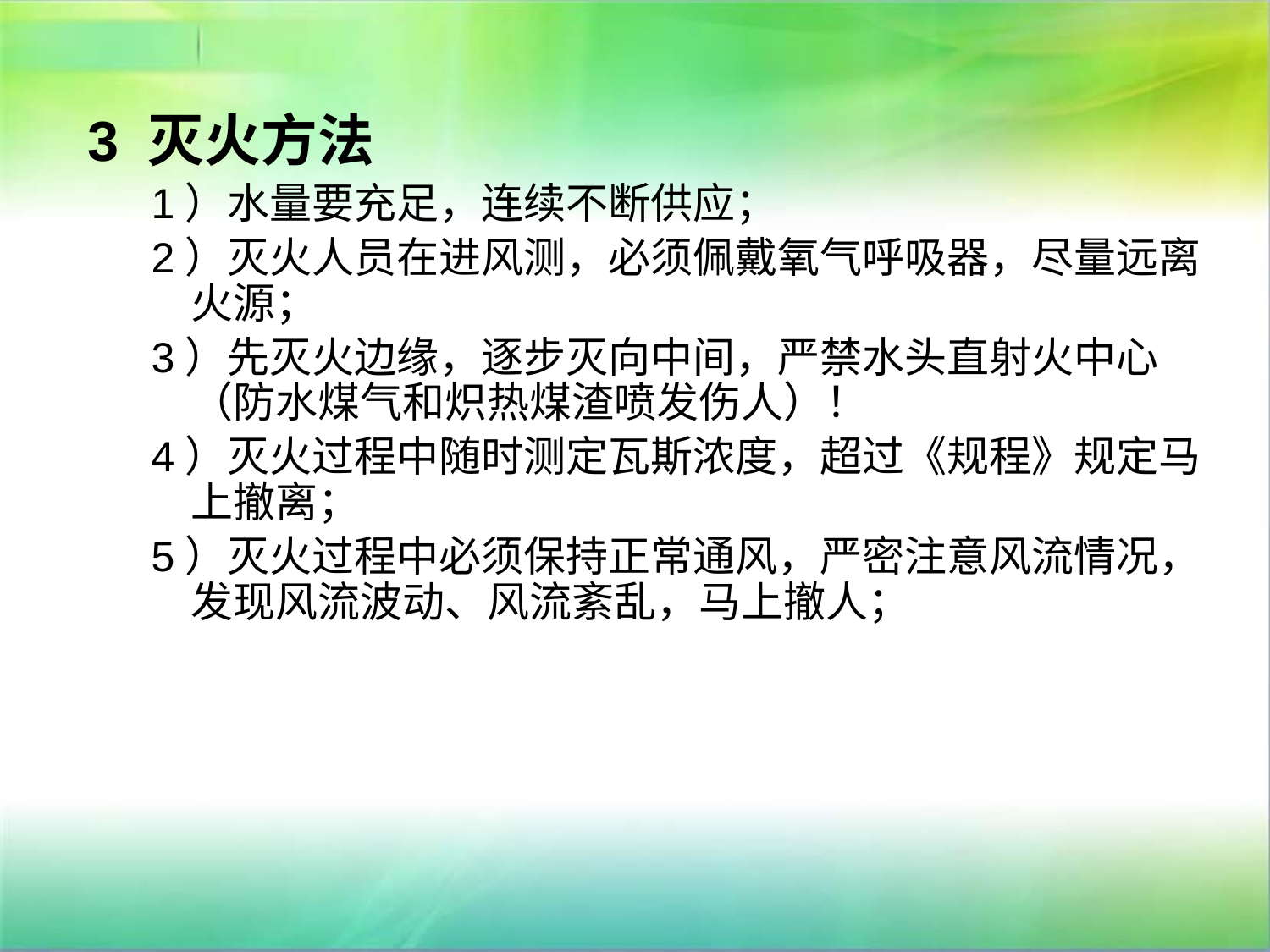

3 灭火方法
1）水量要充足，连续不断供应；
2）灭火人员在进风测，必须佩戴氧气呼吸器，尽量远离火源；
3）先灭火边缘，逐步灭向中间，严禁水头直射火中心（防水煤气和炽热煤渣喷发伤人）！
4）灭火过程中随时测定瓦斯浓度，超过《规程》规定马上撤离；
5）灭火过程中必须保持正常通风，严密注意风流情况，发现风流波动、风流紊乱，马上撤人；